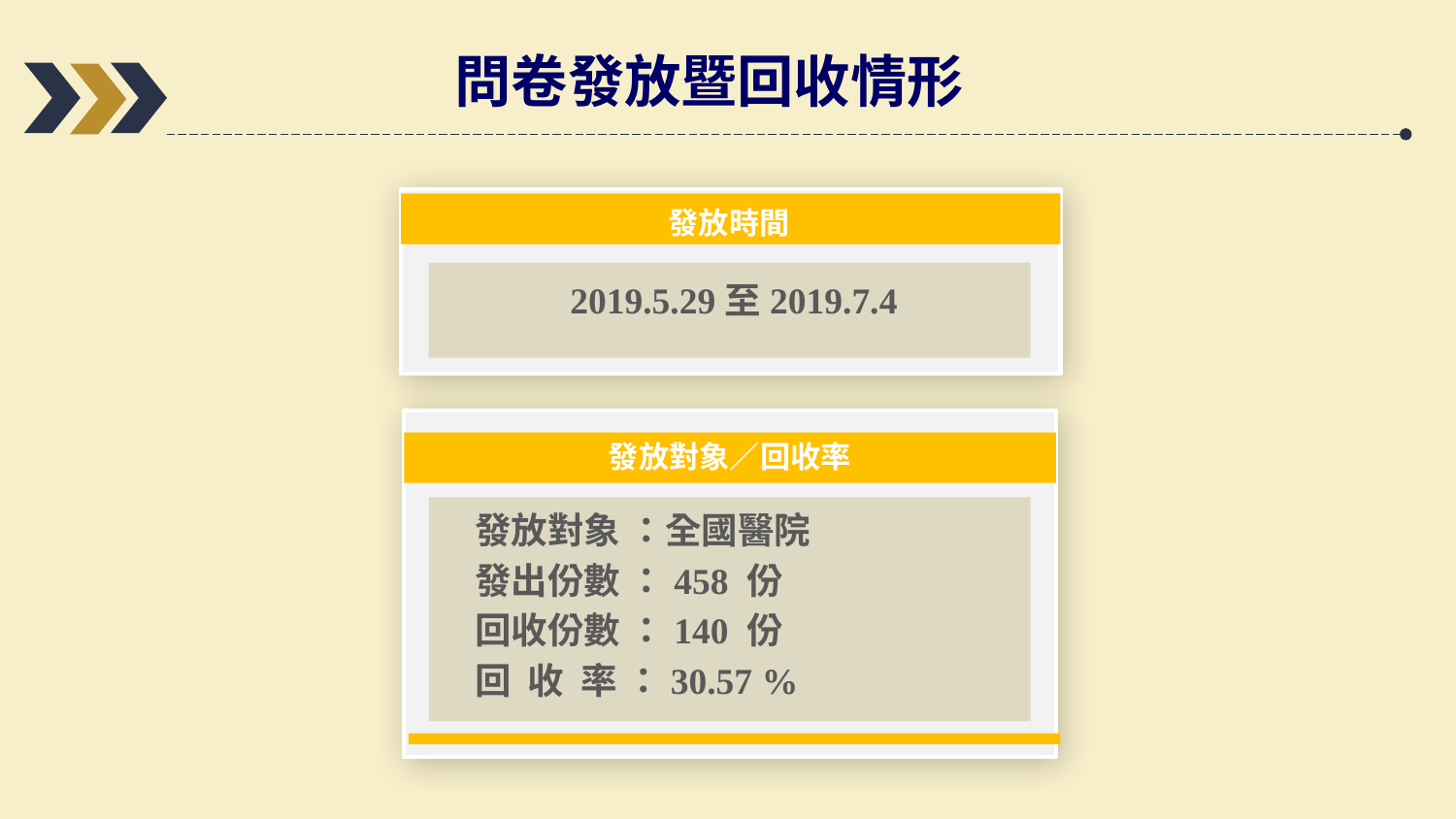

問卷發放暨回收情形

發放時間

2019.5.29至2019.7.4

發放對象／回收率

發放對象 ：全國醫院
發出份數 ：458 份
回收份數 ：140 份
回  收  率 ：30.57 %